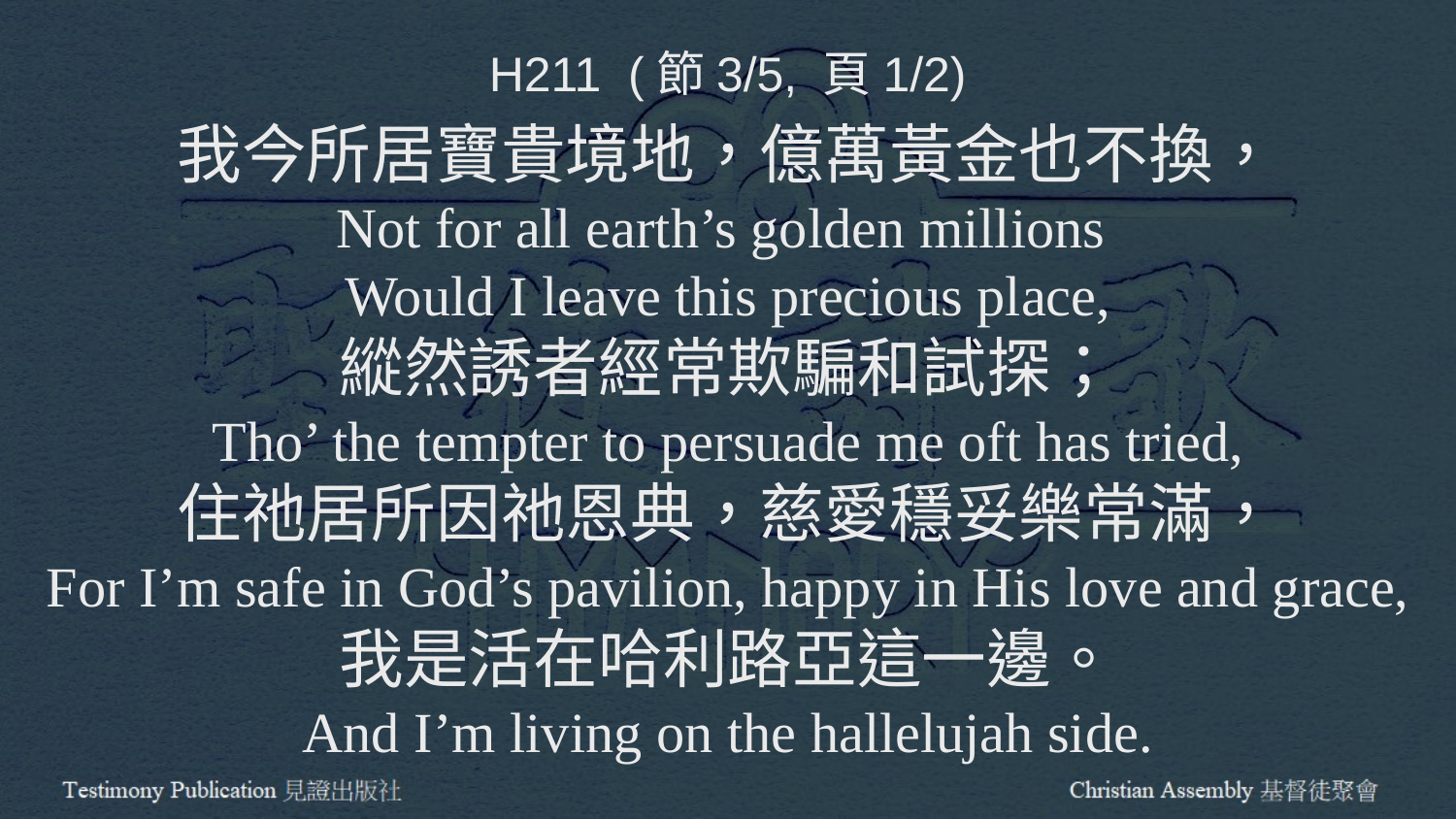

H211  (節3/5, 頁1/2)
我今所居寶貴境地，億萬黃金也不換，
Not for all earth’s golden millions
Would I leave this precious place,
縱然誘者經常欺騙和試探；
Tho’ the tempter to persuade me oft has tried,
住祂居所因祂恩典，慈愛穩妥樂常滿，
For I’m safe in God’s pavilion, happy in His love and grace,
我是活在哈利路亞這一邊。
And I’m living on the hallelujah side.